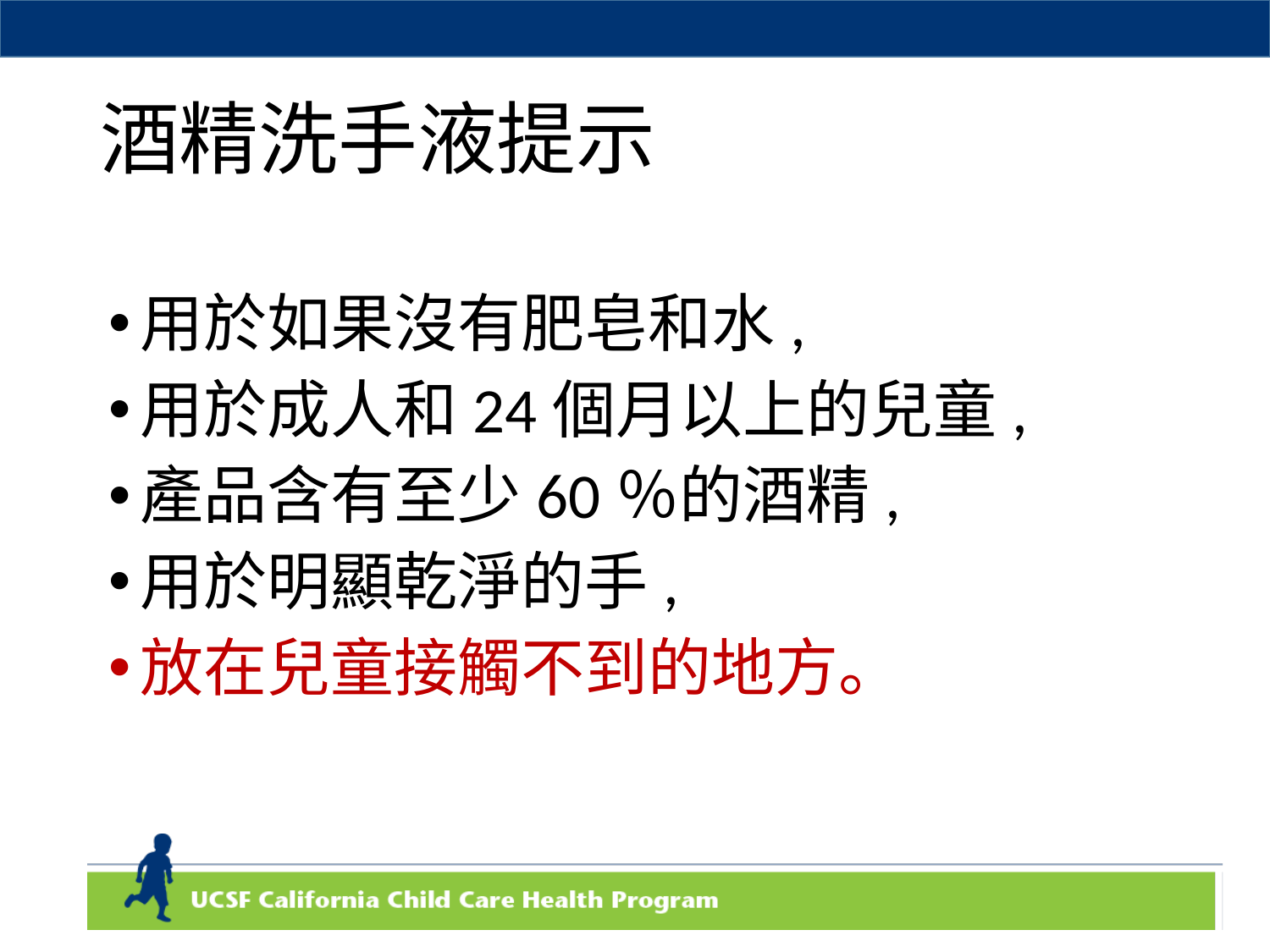

# 酒精洗手液提示

用於如果沒有肥皂和水,
用於成人和24個月以上的兒童,
產品含有至少60％的酒精,
用於明顯乾淨的手,
放在兒童接觸不到的地方。